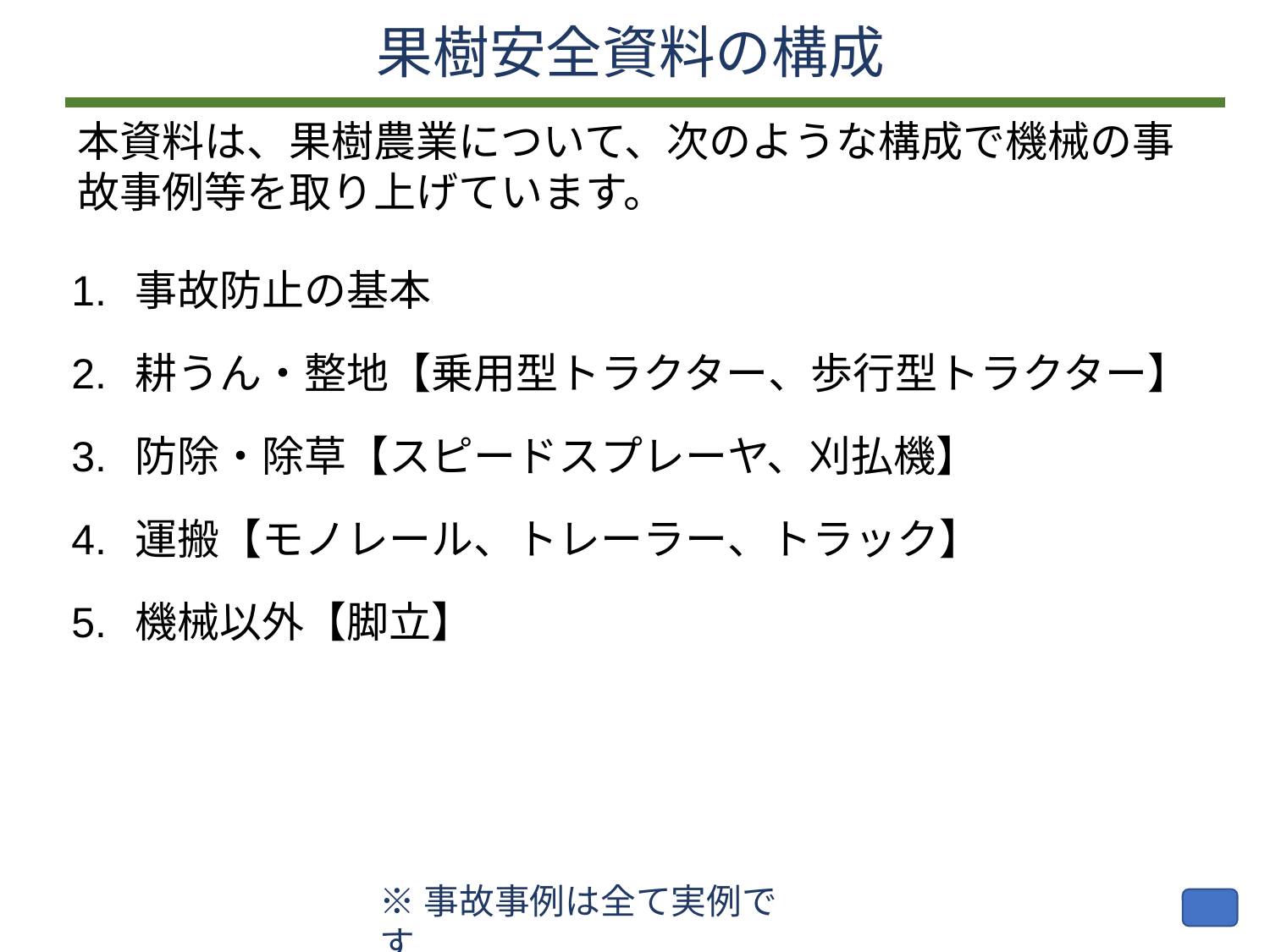

果樹安全資料の構成
本資料は、果樹農業について、次のような構成で機械の事故事例等を取り上げています。
事故防止の基本
耕うん・整地【乗用型トラクター、歩行型トラクター】
防除・除草【スピードスプレーヤ、刈払機】
運搬【モノレール、トレーラー、トラック】
機械以外【脚立】
※事故事例は全て実例です